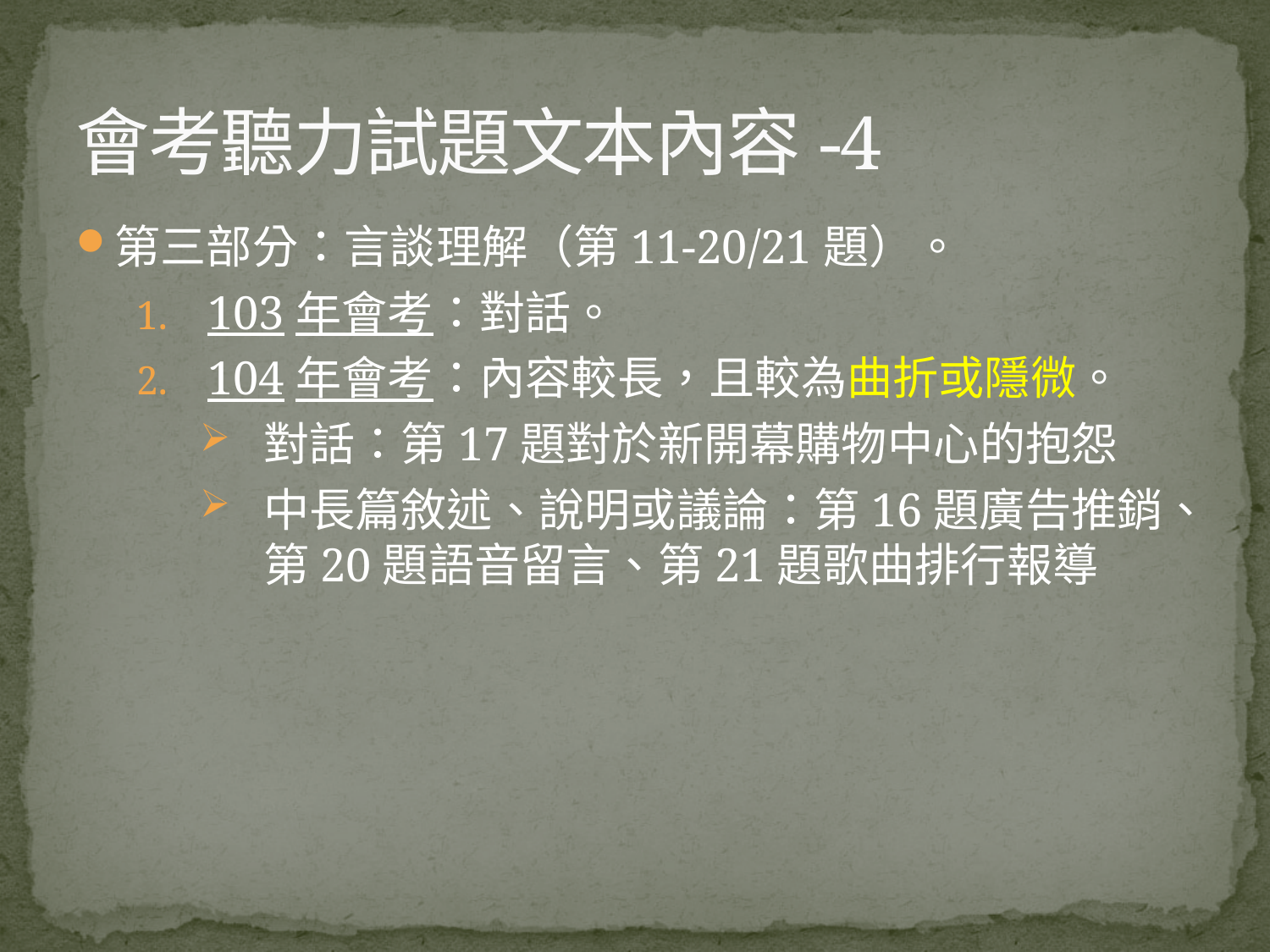

# 會考聽力試題文本內容-4
第三部分：言談理解（第11-20/21題）。
103年會考：對話。
104年會考：內容較長，且較為曲折或隱微。
對話：第17題對於新開幕購物中心的抱怨
中長篇敘述、說明或議論：第16題廣告推銷、第20題語音留言、第21題歌曲排行報導